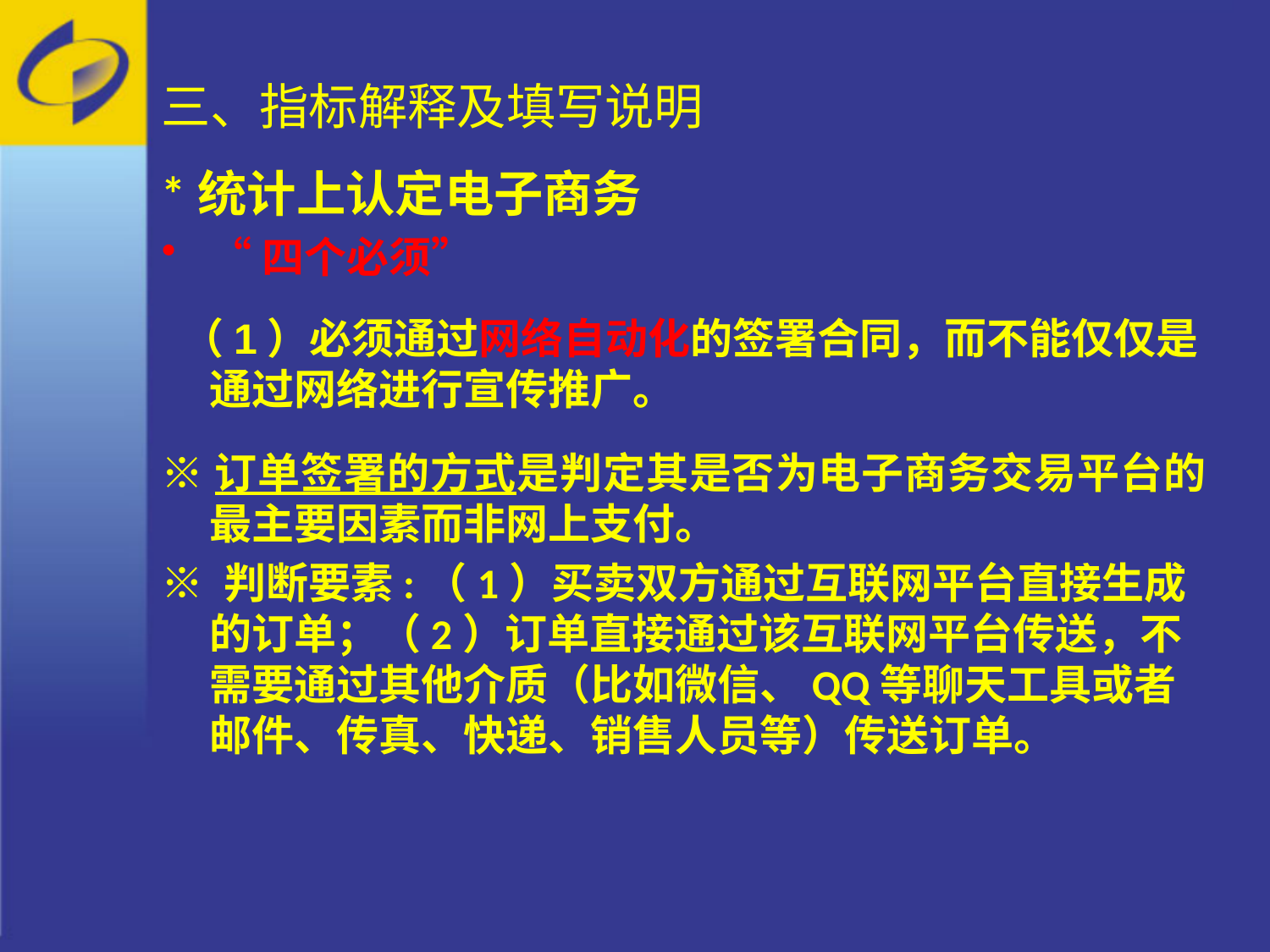

三、指标解释及填写说明
*统计上认定电子商务
“四个必须”

 （1）必须通过网络自动化的签署合同，而不能仅仅是通过网络进行宣传推广。

※订单签署的方式是判定其是否为电子商务交易平台的最主要因素而非网上支付。
※ 判断要素:（1）买卖双方通过互联网平台直接生成的订单；（2）订单直接通过该互联网平台传送，不需要通过其他介质（比如微信、QQ等聊天工具或者邮件、传真、快递、销售人员等）传送订单。